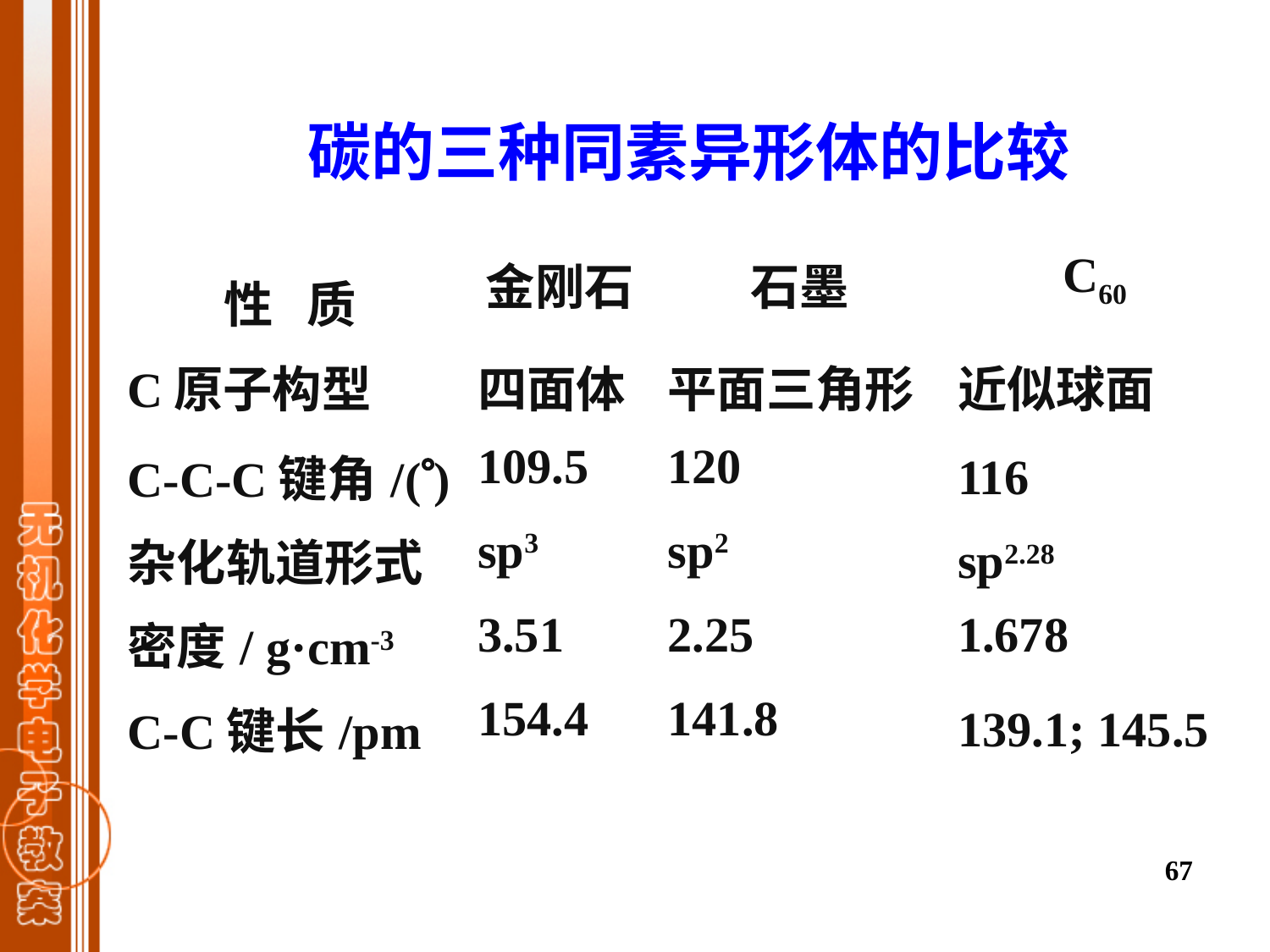

碳的三种同素异形体的比较
| 性 质 | 金刚石 | 石墨 | C60 |
| --- | --- | --- | --- |
| C原子构型 | 四面体 | 平面三角形 | 近似球面 |
| C-C-C键角/(°) | 109.5 | 120 | 116 |
| 杂化轨道形式 | sp3 | sp2 | sp2.28 |
| 密度/ g·cm-3 | 3.51 | 2.25 | 1.678 |
| C-C键长/pm | 154.4 | 141.8 | 139.1; 145.5 |
67